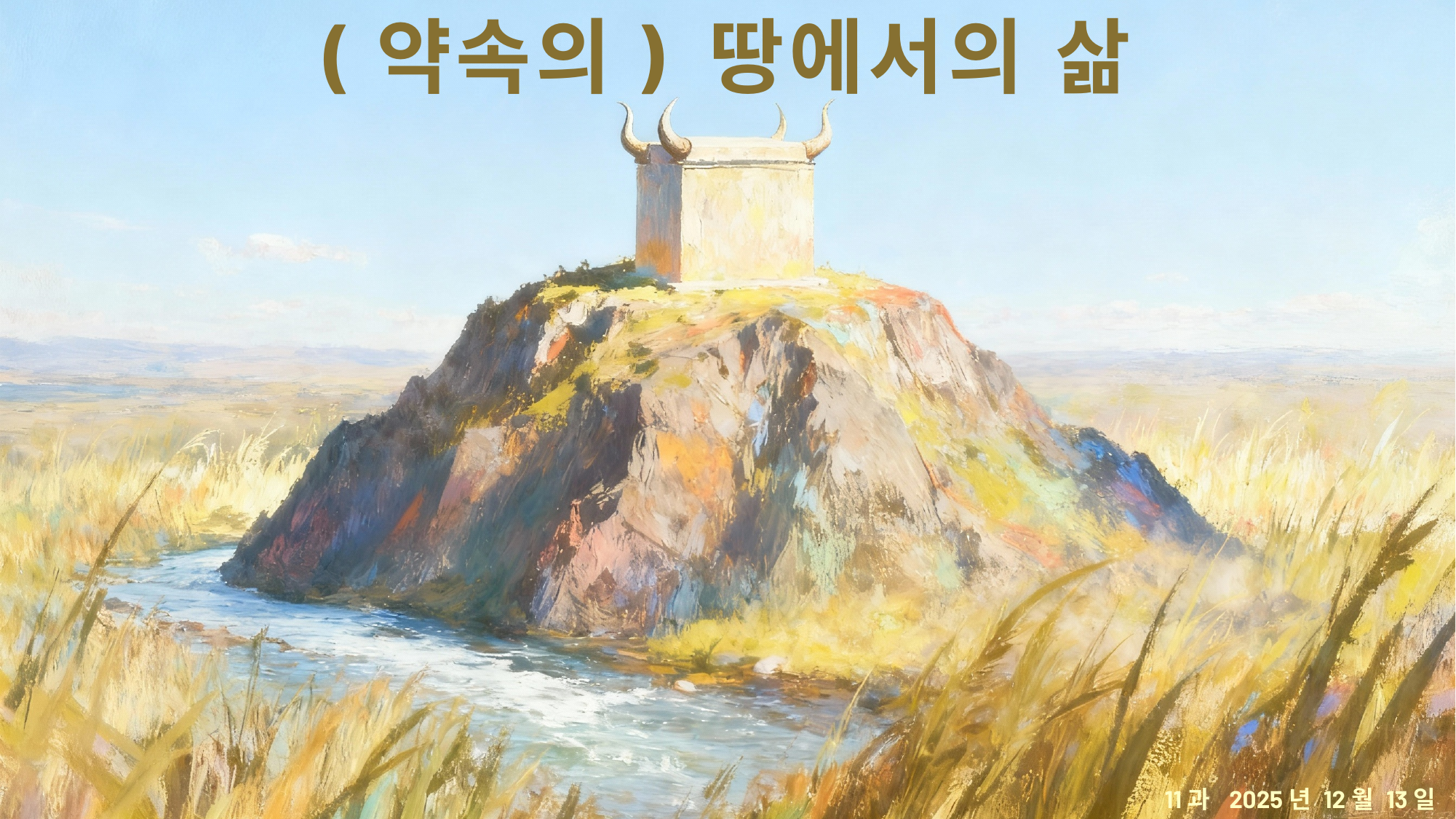

(약속의) 땅에서의 삶
 11과  2025년 12월 13일